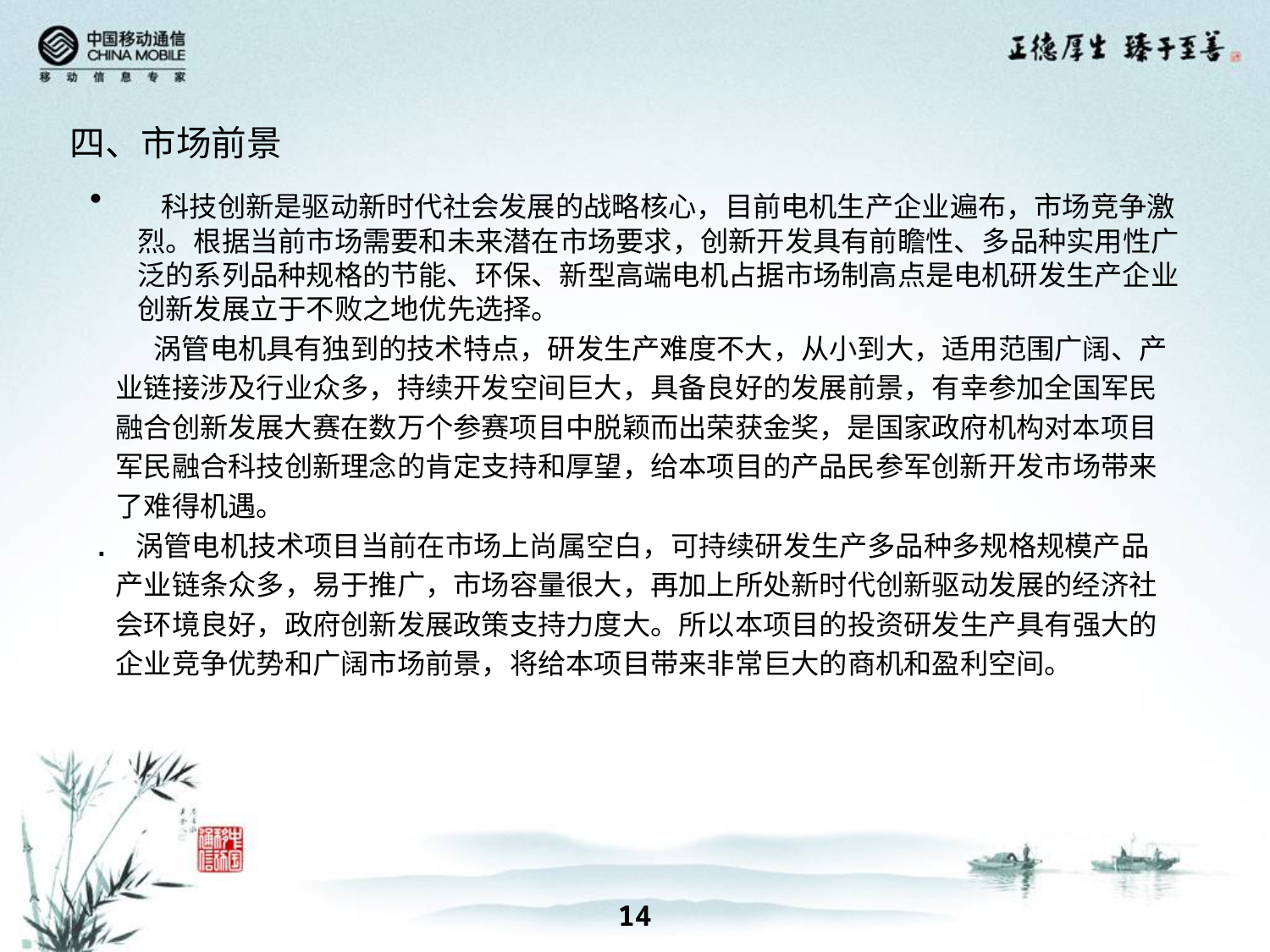

# 四、市场前景
  科技创新是驱动新时代社会发展的战略核心，目前电机生产企业遍布，市场竞争激烈。根据当前市场需要和未来潜在市场要求，创新开发具有前瞻性、多品种实用性广泛的系列品种规格的节能、环保、新型高端电机占据市场制高点是电机研发生产企业创新发展立于不败之地优先选择。
         涡管电机具有独到的技术特点，研发生产难度不大，从小到大，适用范围广阔、产
   业链接涉及行业众多，持续开发空间巨大，具备良好的发展前景，有幸参加全国军民
   融合创新发展大赛在数万个参赛项目中脱颖而出荣获金奖，是国家政府机构对本项目
   军民融合科技创新理念的肯定支持和厚望，给本项目的产品民参军创新开发市场带来
   了难得机遇。
 .   涡管电机技术项目当前在市场上尚属空白，可持续研发生产多品种多规格规模产品
   产业链条众多，易于推广，市场容量很大，再加上所处新时代创新驱动发展的经济社
   会环境良好，政府创新发展政策支持力度大。所以本项目的投资研发生产具有强大的
   企业竞争优势和广阔市场前景，将给本项目带来非常巨大的商机和盈利空间。